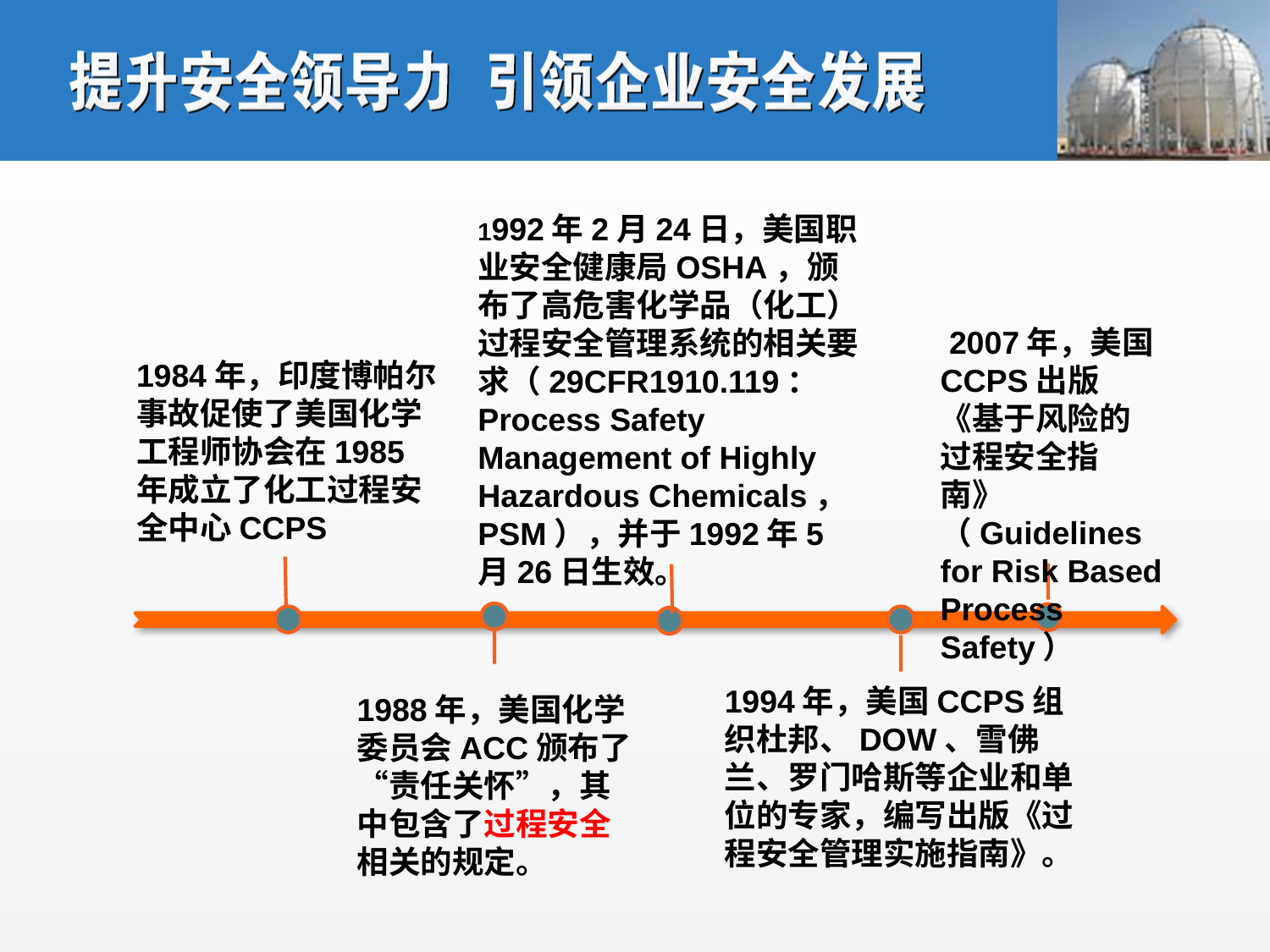

1992年2月24日，美国职业安全健康局OSHA，颁布了高危害化学品（化工）过程安全管理系统的相关要求（29CFR1910.119：Process Safety Management of Highly Hazardous Chemicals，PSM），并于1992年5月26日生效。
 2007年，美国CCPS出版《基于风险的过程安全指南》（Guidelines for Risk Based Process Safety）
1984年，印度博帕尔事故促使了美国化学工程师协会在1985年成立了化工过程安全中心CCPS

1994年，美国CCPS组织杜邦、DOW、雪佛兰、罗门哈斯等企业和单位的专家，编写出版《过程安全管理实施指南》。
1988年，美国化学委员会ACC颁布了“责任关怀”，其中包含了过程安全相关的规定。
24